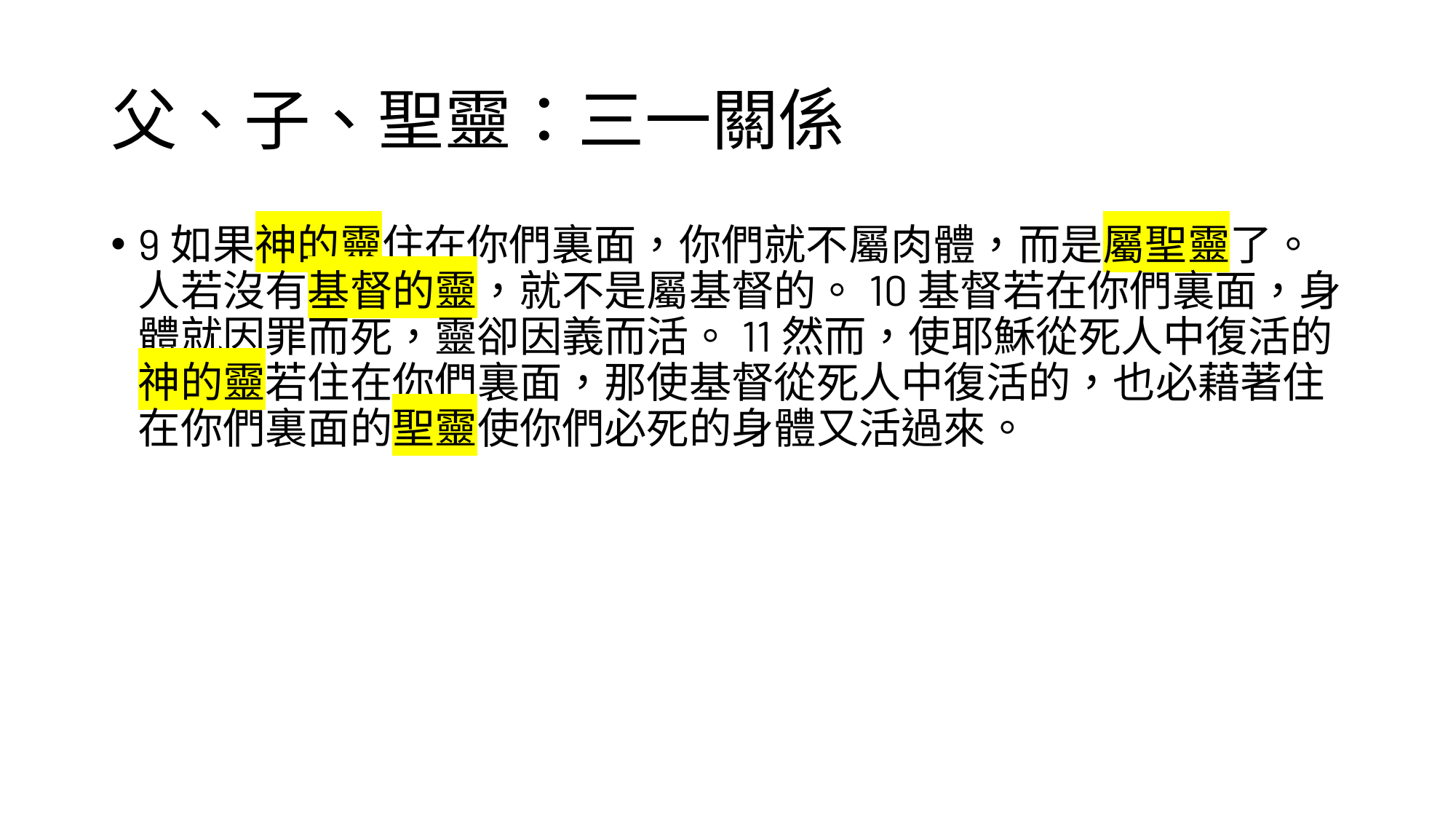

# 父、子、聖靈：三一關係
9如果神的靈住在你們裏面，你們就不屬肉體，而是屬聖靈了。人若沒有基督的靈，就不是屬基督的。10基督若在你們裏面，身體就因罪而死，靈卻因義而活。11然而，使耶穌從死人中復活的神的靈若住在你們裏面，那使基督從死人中復活的，也必藉著住在你們裏面的聖靈使你們必死的身體又活過來。